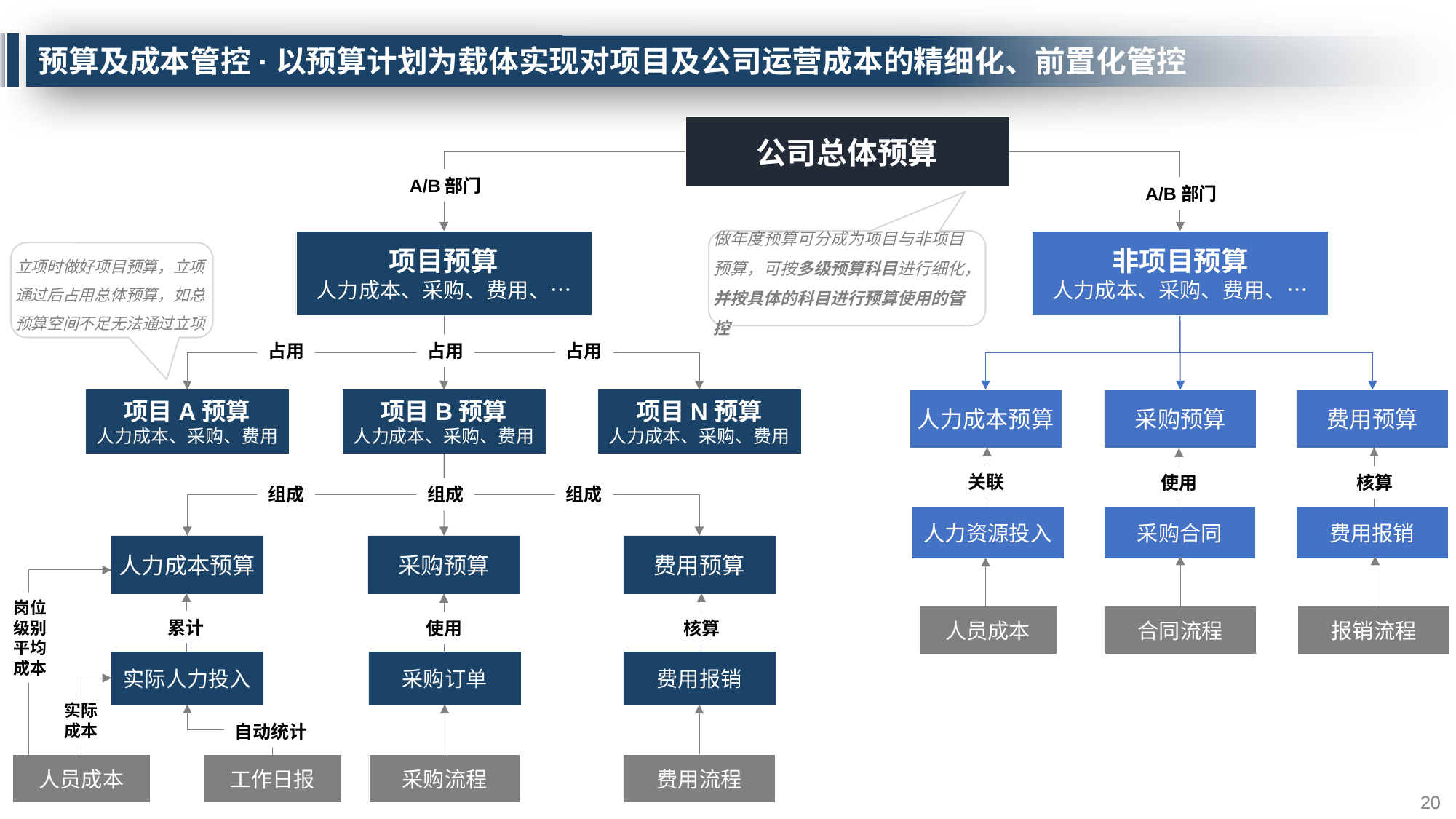

# 预算及成本管控·以预算计划为载体实现对项目及公司运营成本的精细化、前置化管控
公司总体预算
A/B部门
A/B部门
做年度预算可分成为项目与非项目预算，可按多级预算科目进行细化，并按具体的科目进行预算使用的管控
项目预算
人力成本、采购、费用、…
非项目预算
人力成本、采购、费用、…
立项时做好项目预算，立项通过后占用总体预算，如总预算空间不足无法通过立项
占用
占用
占用
项目A预算
人力成本、采购、费用
项目B预算
人力成本、采购、费用
项目N预算
人力成本、采购、费用
人力成本预算
采购预算
费用预算
关联
使用
核算
组成
组成
组成
人力资源投入
采购合同
费用报销
人力成本预算
采购预算
费用预算
岗位
级别
平均
成本
人员成本
合同流程
报销流程
累计
使用
核算
实际人力投入
采购订单
费用报销
实际
成本
自动统计
工作日报
人员成本
采购流程
费用流程